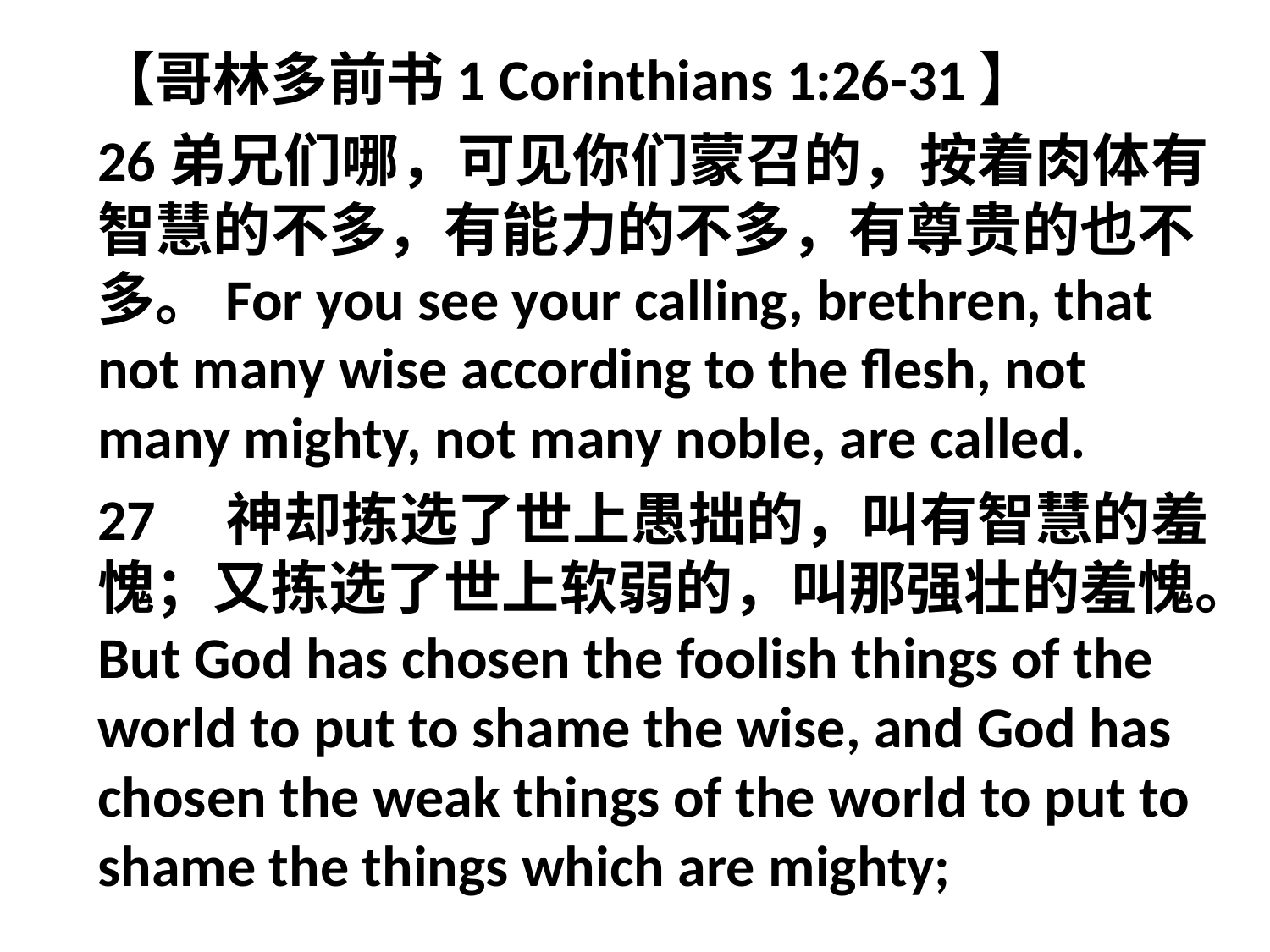

【哥林多前书1 Corinthians 1:26-31】
26弟兄们哪，可见你们蒙召的，按着肉体有智慧的不多，有能力的不多，有尊贵的也不多。For you see your calling, brethren, that not many wise according to the flesh, not many mighty, not many noble, are called.
27　神却拣选了世上愚拙的，叫有智慧的羞愧；又拣选了世上软弱的，叫那强壮的羞愧。But God has chosen the foolish things of the world to put to shame the wise, and God has chosen the weak things of the world to put to shame the things which are mighty;